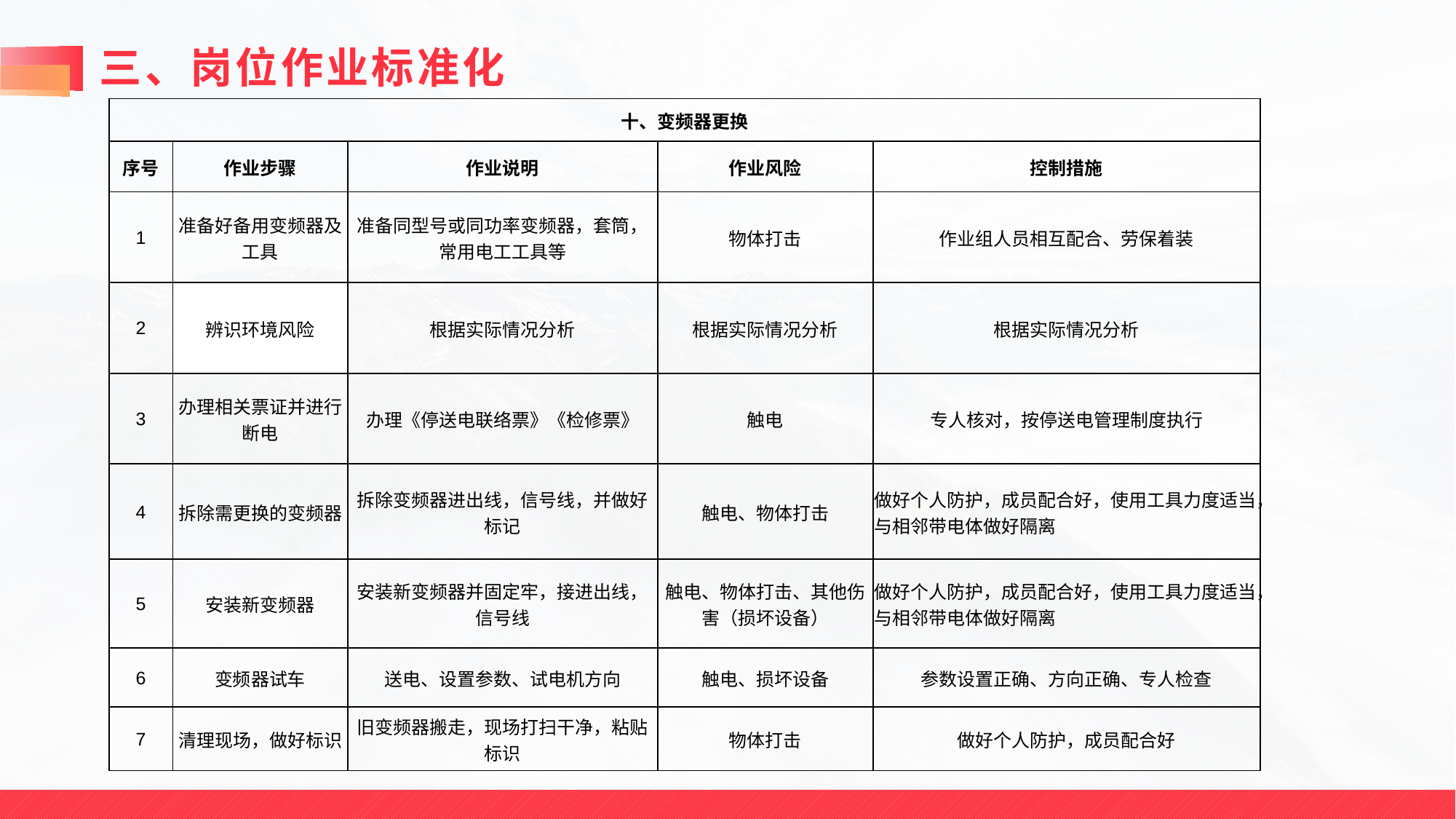

# 三、岗位作业标准化
| 十、变频器更换 |  |  |  |  |
| --- | --- | --- | --- | --- |
| 序号 | 作业步骤 | 作业说明 | 作业风险 | 控制措施 |
| 1 | 准备好备用变频器及工具 | 准备同型号或同功率变频器，套筒，常用电工工具等 | 物体打击 | 作业组人员相互配合、劳保着装 |
| 2 | 辨识环境风险 | 根据实际情况分析 | 根据实际情况分析 | 根据实际情况分析 |
| 3 | 办理相关票证并进行断电 | 办理《停送电联络票》《检修票》 | 触电 | 专人核对，按停送电管理制度执行 |
| 4 | 拆除需更换的变频器 | 拆除变频器进出线，信号线，并做好标记 | 触电、物体打击 | 做好个人防护，成员配合好，使用工具力度适当，与相邻带电体做好隔离 |
| 5 | 安装新变频器 | 安装新变频器并固定牢，接进出线，信号线 | 触电、物体打击、其他伤害（损坏设备） | 做好个人防护，成员配合好，使用工具力度适当，与相邻带电体做好隔离 |
| 6 | 变频器试车 | 送电、设置参数、试电机方向 | 触电、损坏设备 | 参数设置正确、方向正确、专人检查 |
| 7 | 清理现场，做好标识 | 旧变频器搬走，现场打扫干净，粘贴标识 | 物体打击 | 做好个人防护，成员配合好 |
38